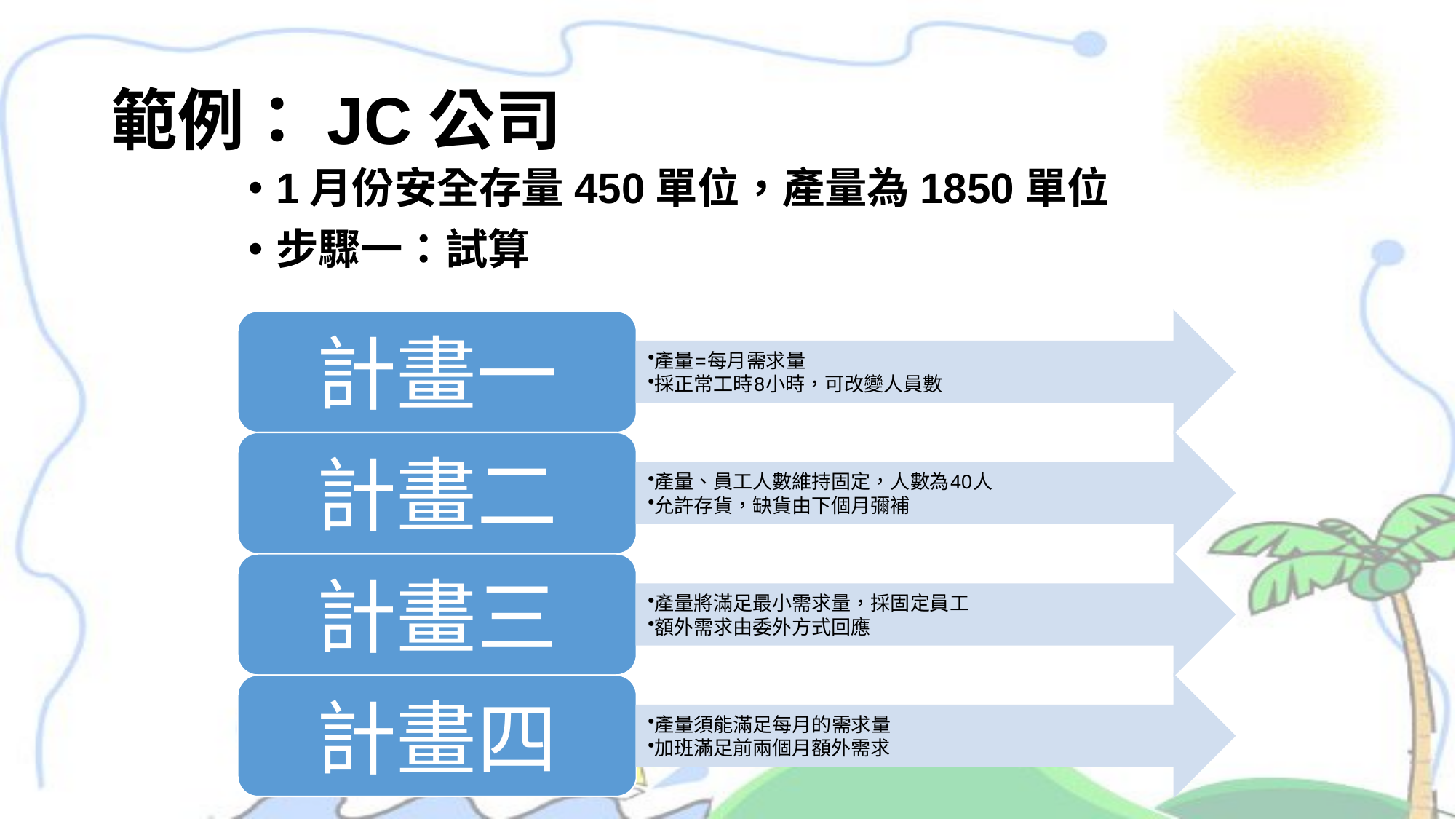

# 範例：JC公司
1月份安全存量450單位，產量為1850單位
步驟一：試算

計畫一
產量=每月需求量
計畫二
產量、員工人數維持固定，人數為40人
產量須能滿足每月的需求量
計畫三
產量將滿足最小需求量，採固定員工
計畫四
採正常工時8小時，可改變人員數
允許存貨，缺貨由下個月彌補
額外需求由委外方式回應
加班滿足前兩個月額外需求